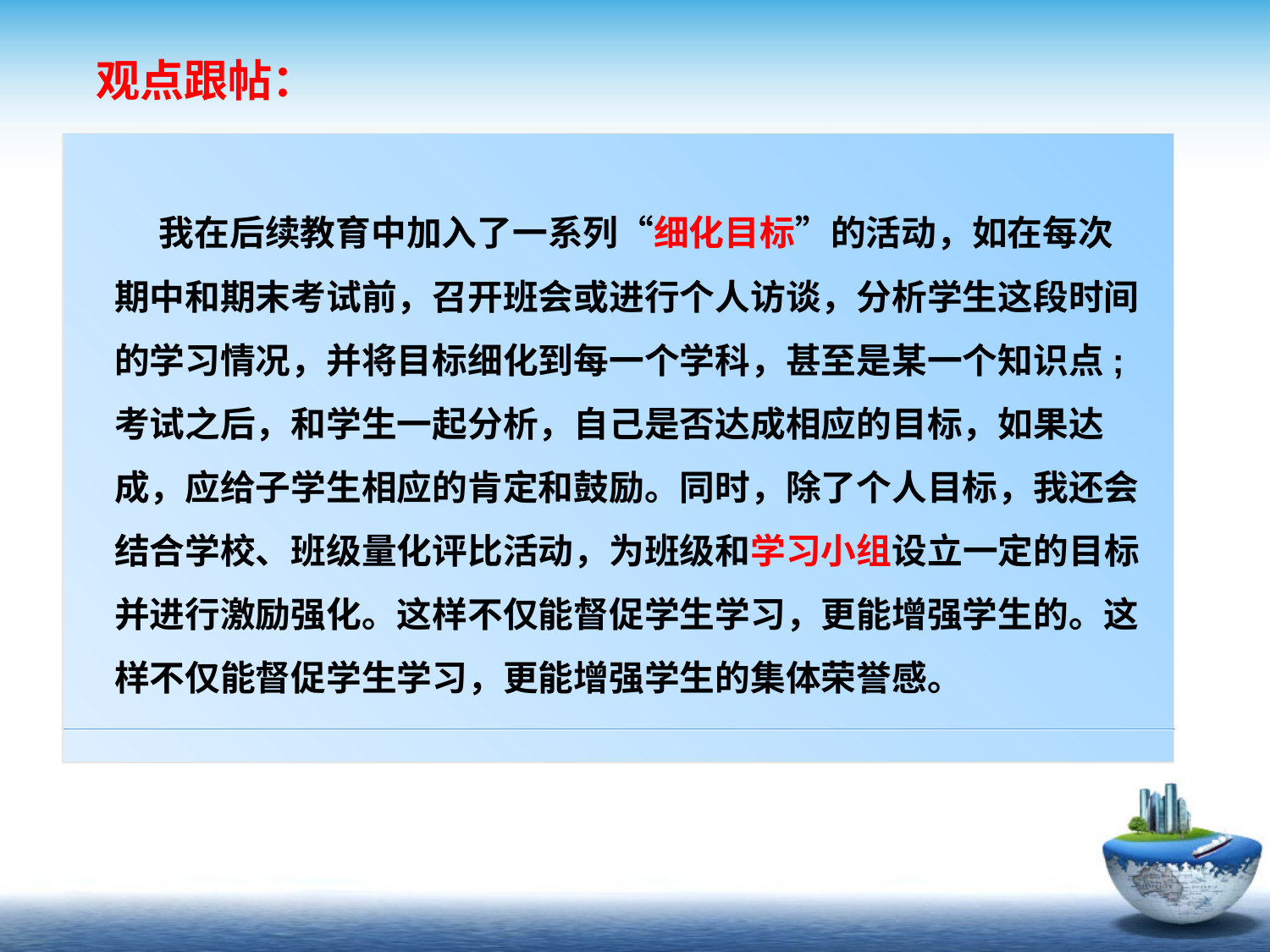

观点跟帖：

    我在后续教育中加入了一系列“细化目标”的活动，如在每次期中和期末考试前，召开班会或进行个人访谈，分析学生这段时间的学习情况，并将目标细化到每一个学科，甚至是某一个知识点;考试之后，和学生一起分析，自己是否达成相应的目标，如果达成，应给子学生相应的肯定和鼓励。同时，除了个人目标，我还会结合学校、班级量化评比活动，为班级和学习小组设立一定的目标并进行激励强化。这样不仅能督促学生学习，更能增强学生的。这样不仅能督促学生学习，更能增强学生的集体荣誉感。